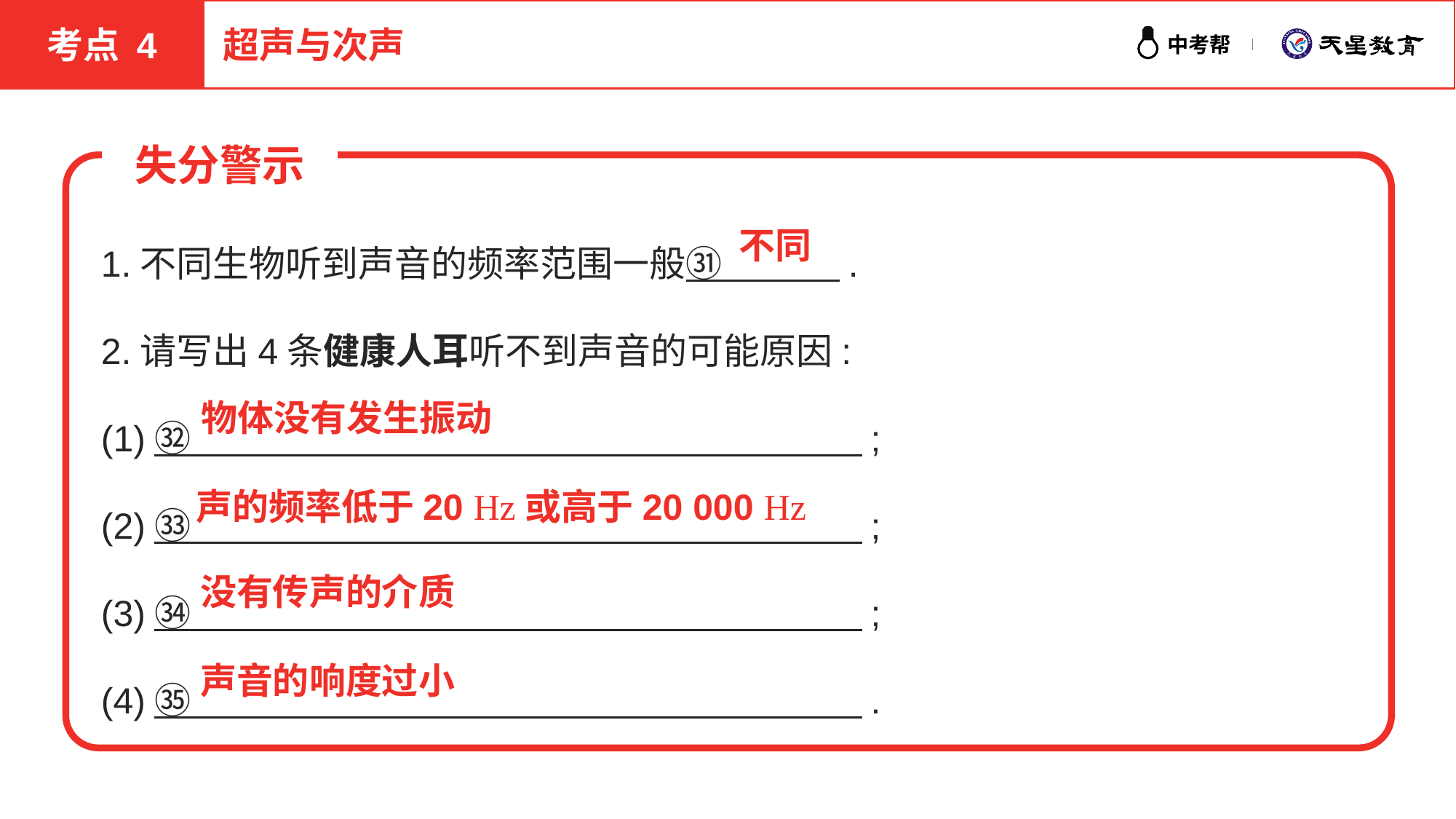

考点 4
超声与次声
失分警示

1.不同生物听到声音的频率范围一般㉛ 　　　.
2.请写出4条健康人耳听不到声音的可能原因:
(1)㉜ 　　　　　　　　 　　　　　　　　　　;
(2)㉝ 　　　　　　　　 　　　　　　　　　　;
(3)㉞ 　　　　　　　　 　　　　　　　　　　;
(4)㉟ 　　　　　　　　 　　　　　　　　　　.
不同
物体没有发生振动
声的频率低于20 Hz或高于20 000 Hz
没有传声的介质
声音的响度过小